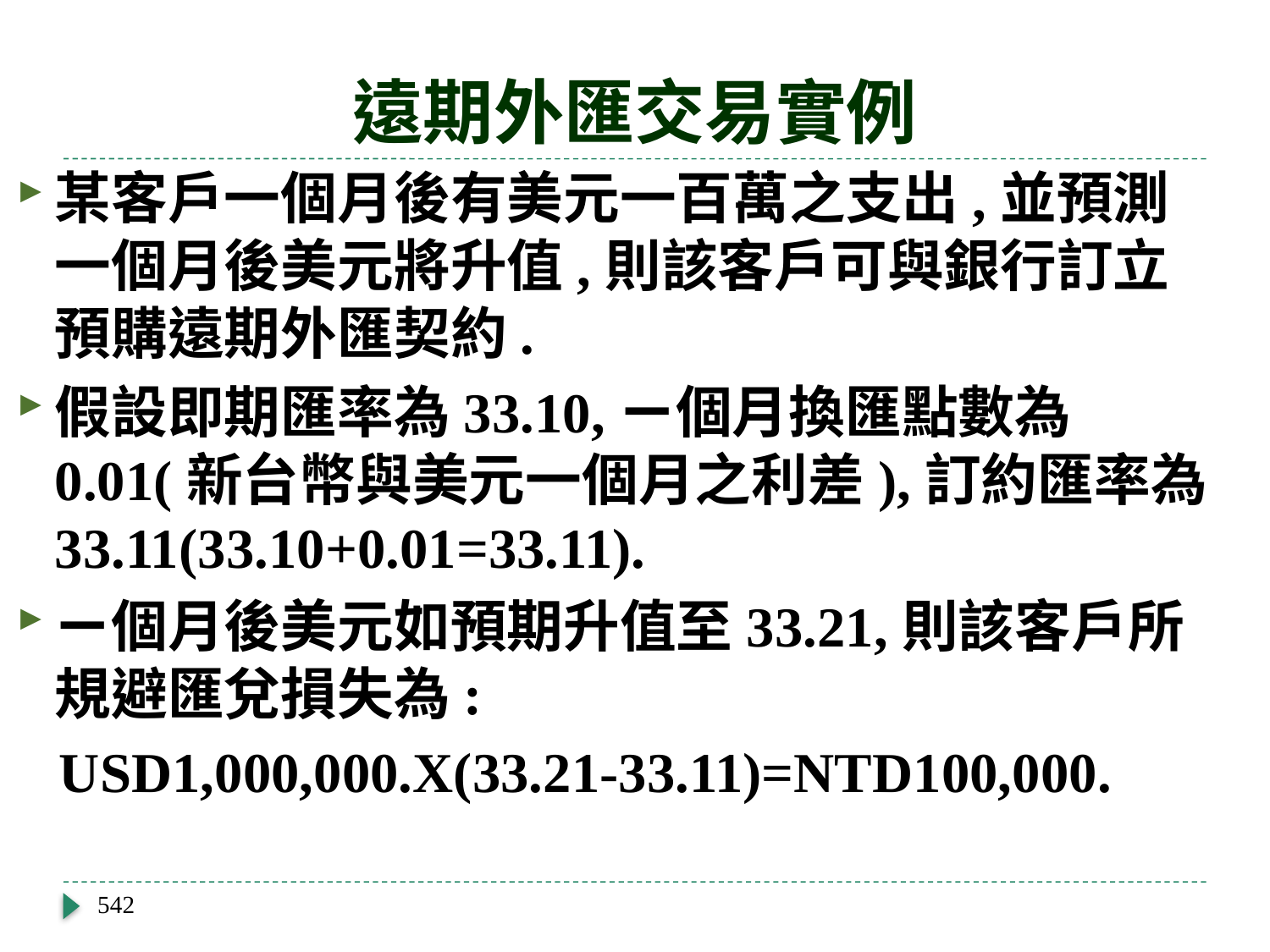

# 遠期外匯交易實例
某客戶一個月後有美元一百萬之支出,並預測一個月後美元將升值,則該客戶可與銀行訂立預購遠期外匯契約.
假設即期匯率為33.10,ㄧ個月換匯點數為0.01(新台幣與美元一個月之利差),訂約匯率為33.11(33.10+0.01=33.11).
ㄧ個月後美元如預期升值至33.21,則該客戶所規避匯兌損失為:
   USD1,000,000.X(33.21-33.11)=NTD100,000.
542